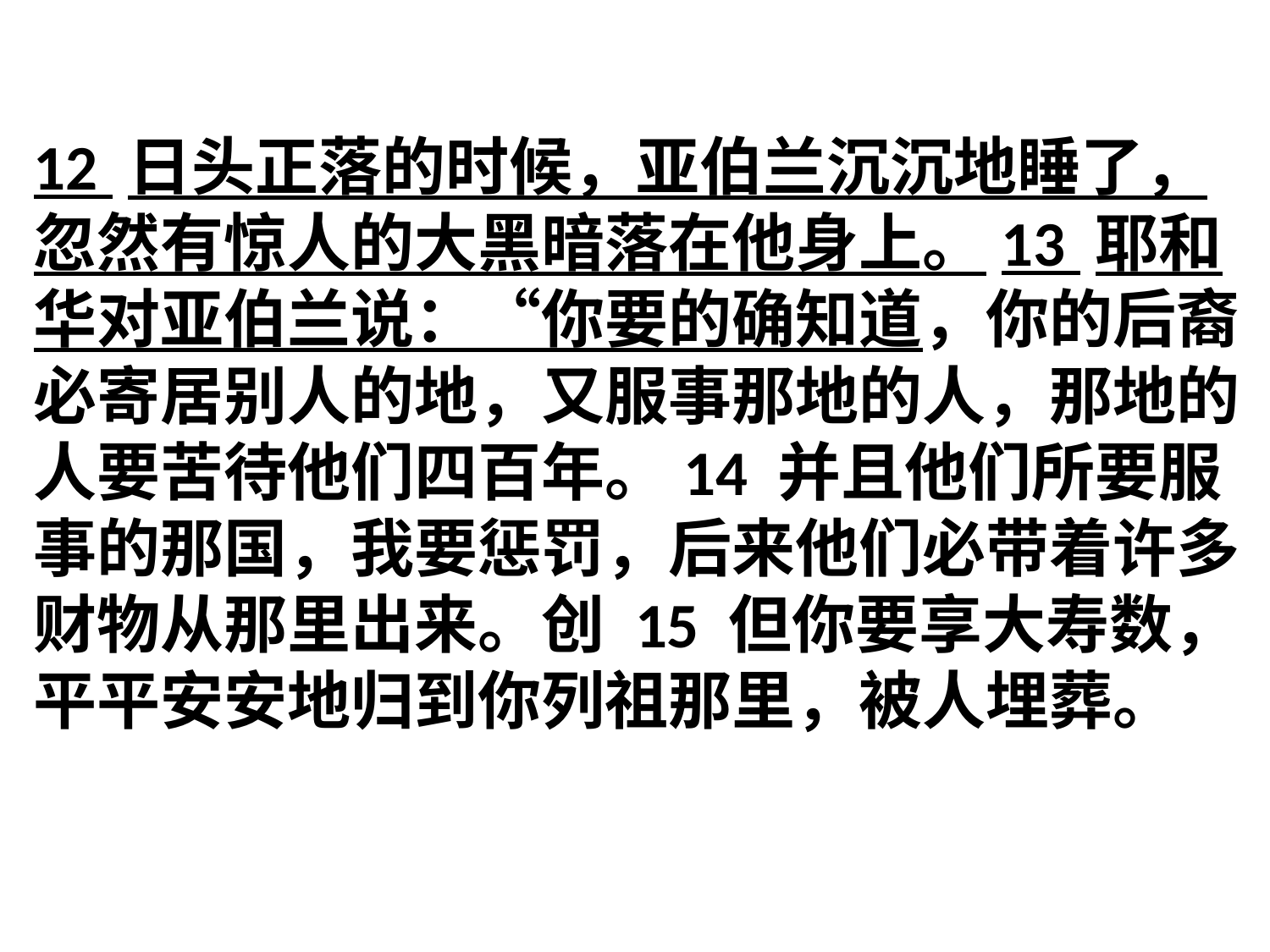

12 日头正落的时候，亚伯兰沉沉地睡了，忽然有惊人的大黑暗落在他身上。13 耶和华对亚伯兰说：“你要的确知道，你的后裔必寄居别人的地，又服事那地的人，那地的人要苦待他们四百年。14 并且他们所要服事的那国，我要惩罚，后来他们必带着许多财物从那里出来。创 15 但你要享大寿数，平平安安地归到你列祖那里，被人埋葬。